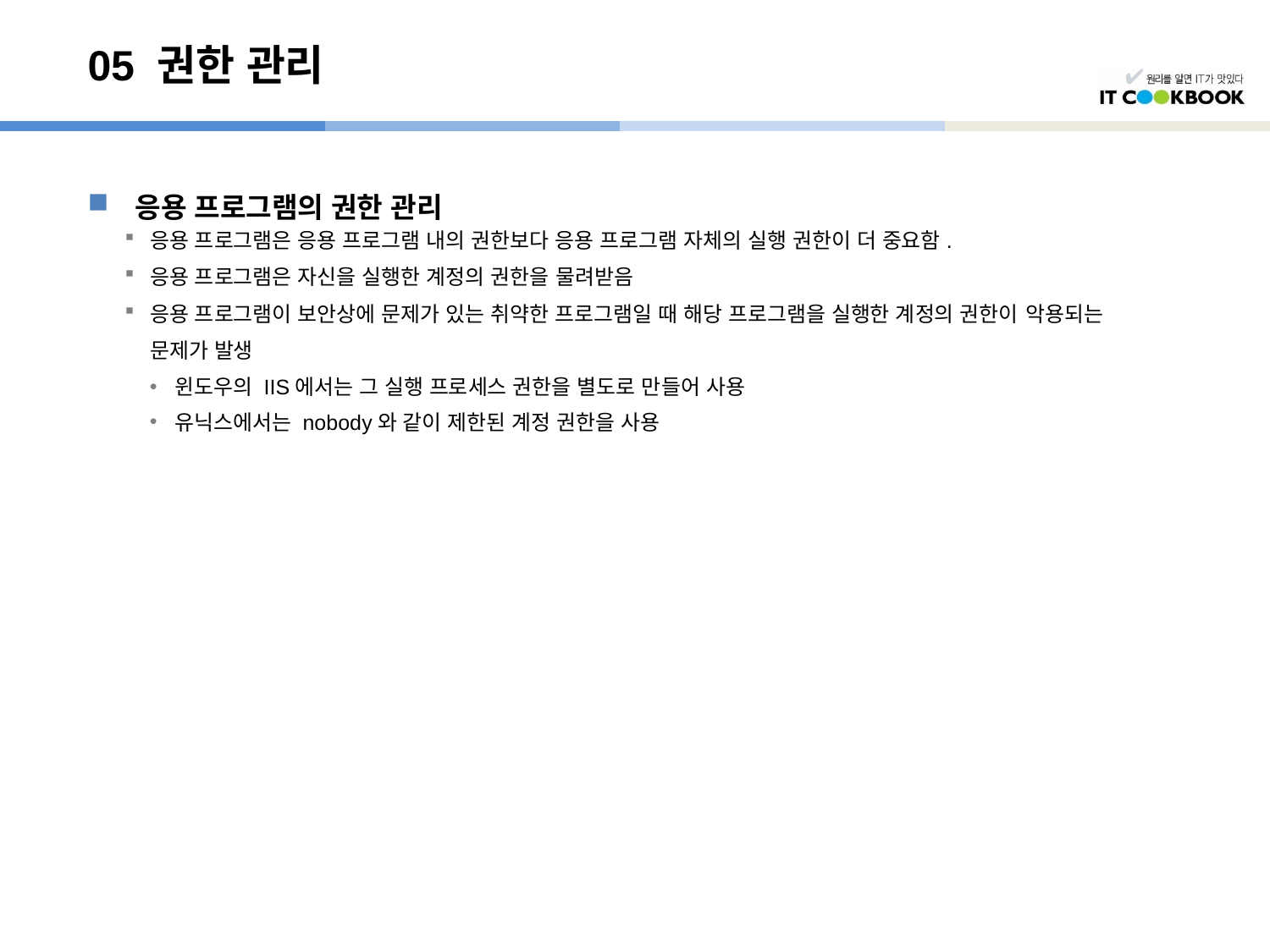

# 05 권한 관리
응용 프로그램의 권한 관리
응용 프로그램은 응용 프로그램 내의 권한보다 응용 프로그램 자체의 실행 권한이 더 중요함.
응용 프로그램은 자신을 실행한 계정의 권한을 물려받음
응용 프로그램이 보안상에 문제가 있는 취약한 프로그램일 때 해당 프로그램을 실행한 계정의 권한이 악용되는
	문제가 발생
윈도우의 IIS에서는 그 실행 프로세스 권한을 별도로 만들어 사용
유닉스에서는 nobody와 같이 제한된 계정 권한을 사용